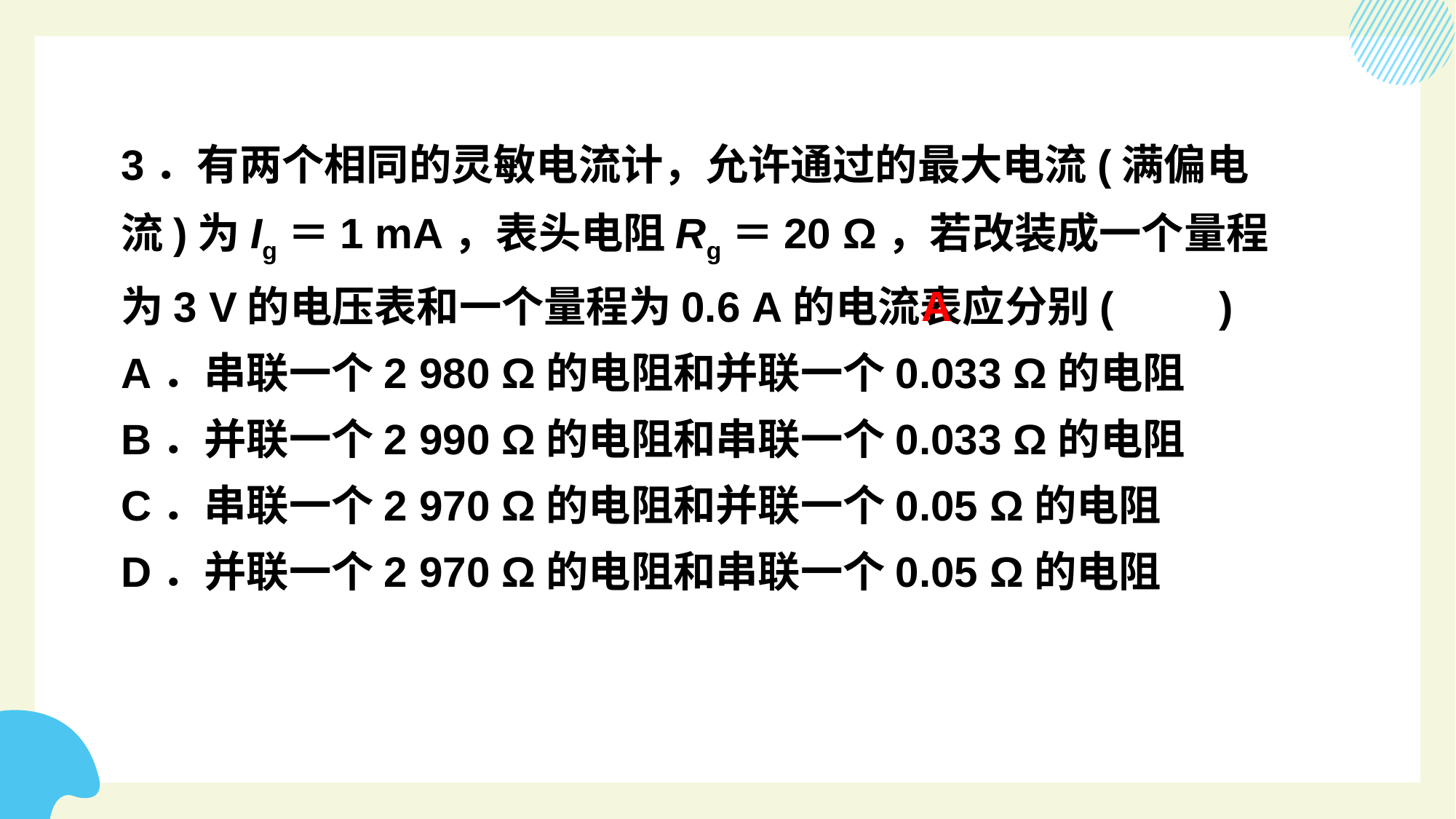

3．有两个相同的灵敏电流计，允许通过的最大电流(满偏电流)为Ig＝1 mA，表头电阻Rg＝20 Ω，若改装成一个量程为3 V的电压表和一个量程为0.6 A的电流表应分别(　　)
A．串联一个2 980 Ω的电阻和并联一个0.033 Ω的电阻
B．并联一个2 990 Ω的电阻和串联一个0.033 Ω的电阻
C．串联一个2 970 Ω的电阻和并联一个0.05 Ω的电阻
D．并联一个2 970 Ω的电阻和串联一个0.05 Ω的电阻

A